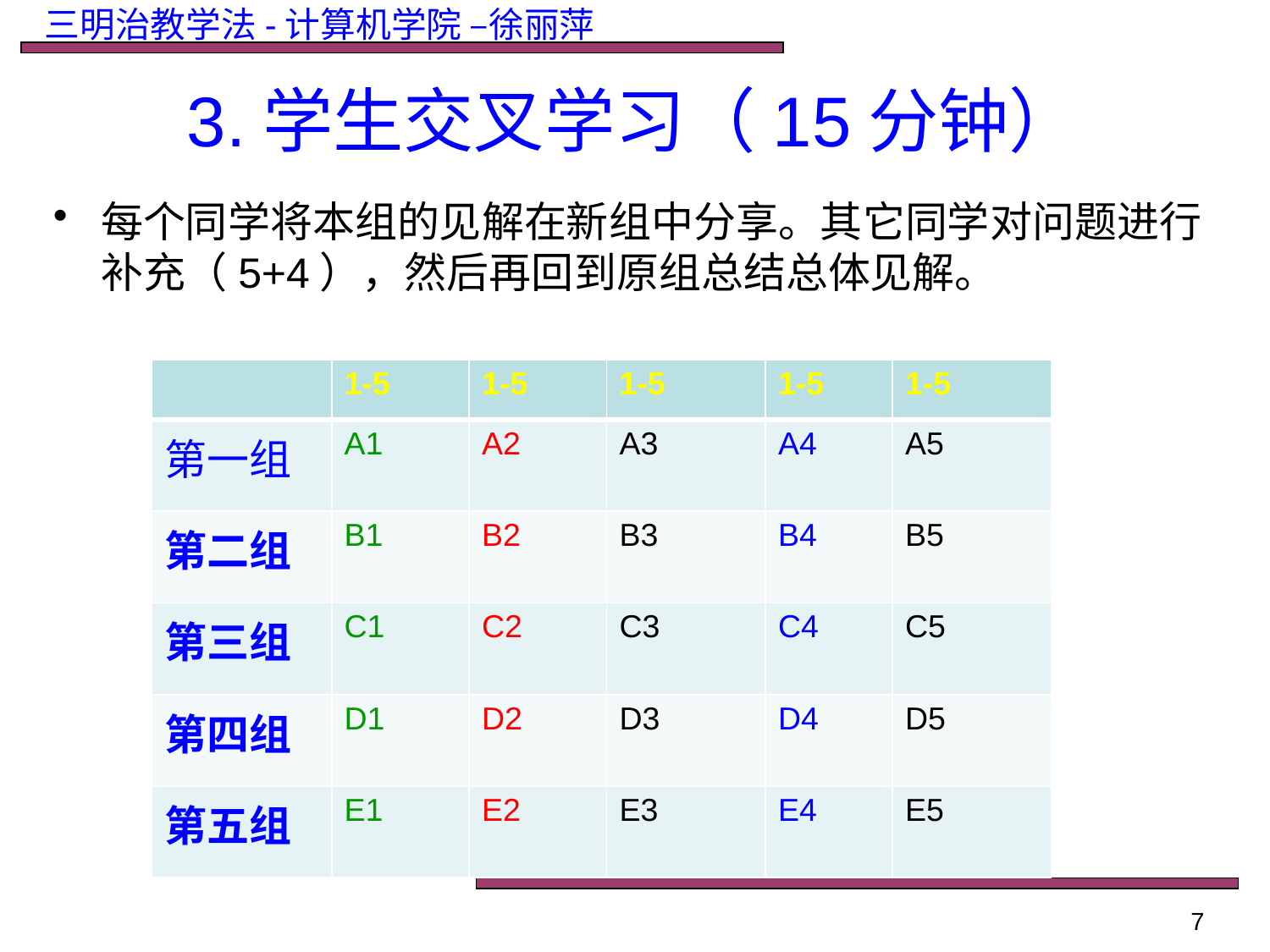

3.学生交叉学习（15分钟）
每个同学将本组的见解在新组中分享。其它同学对问题进行补充（5+4），然后再回到原组总结总体见解。
|  | 1-5 | 1-5 | 1-5 | 1-5 | 1-5 |
| --- | --- | --- | --- | --- | --- |
| 第一组 | A1 | A2 | A3 | A4 | A5 |
| 第二组 | B1 | B2 | B3 | B4 | B5 |
| 第三组 | C1 | C2 | C3 | C4 | C5 |
| 第四组 | D1 | D2 | D3 | D4 | D5 |
| 第五组 | E1 | E2 | E3 | E4 | E5 |
7